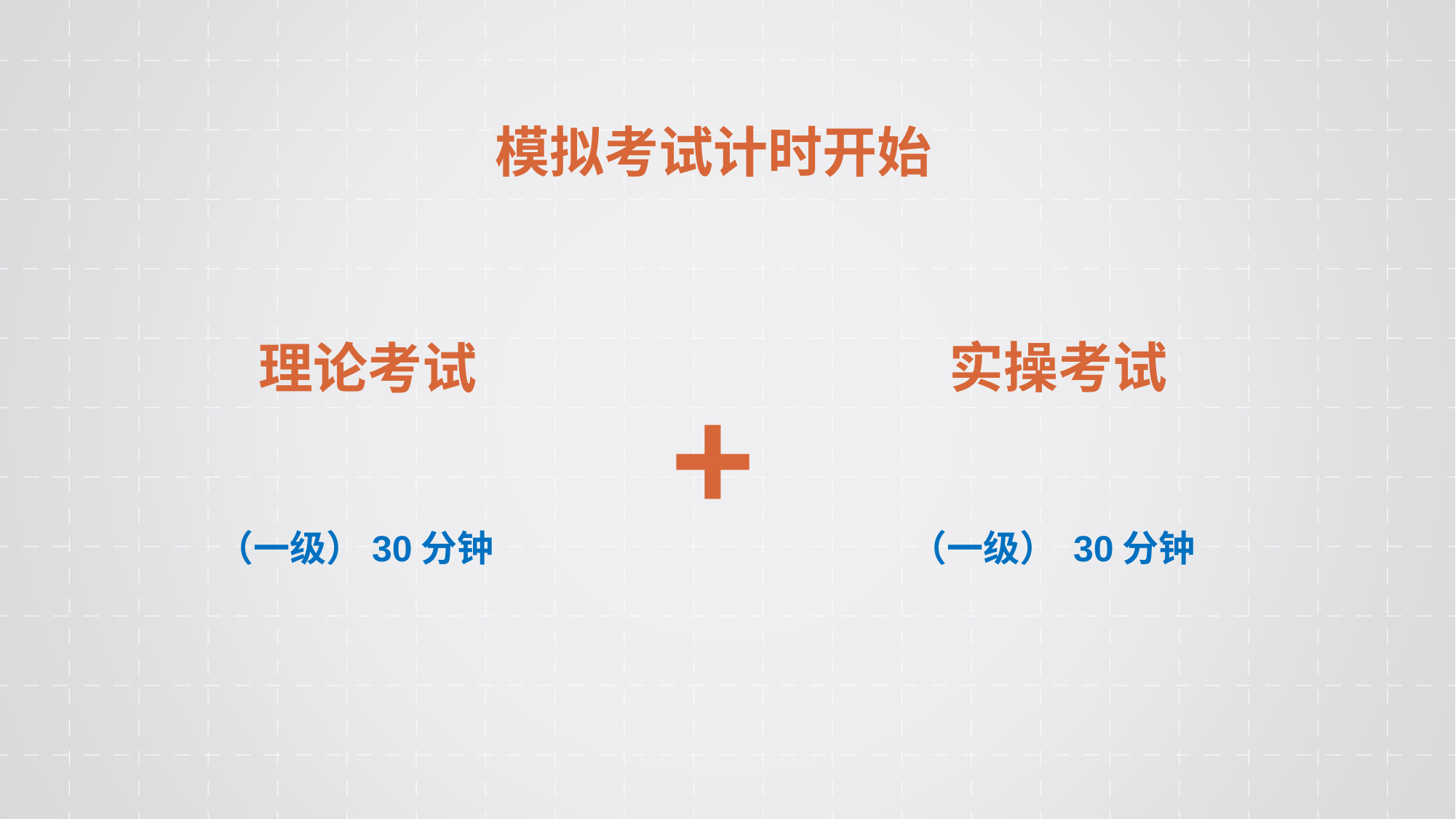

模拟考试计时开始
实操考试
理论考试
+
（一级）30分钟
（一级） 30分钟